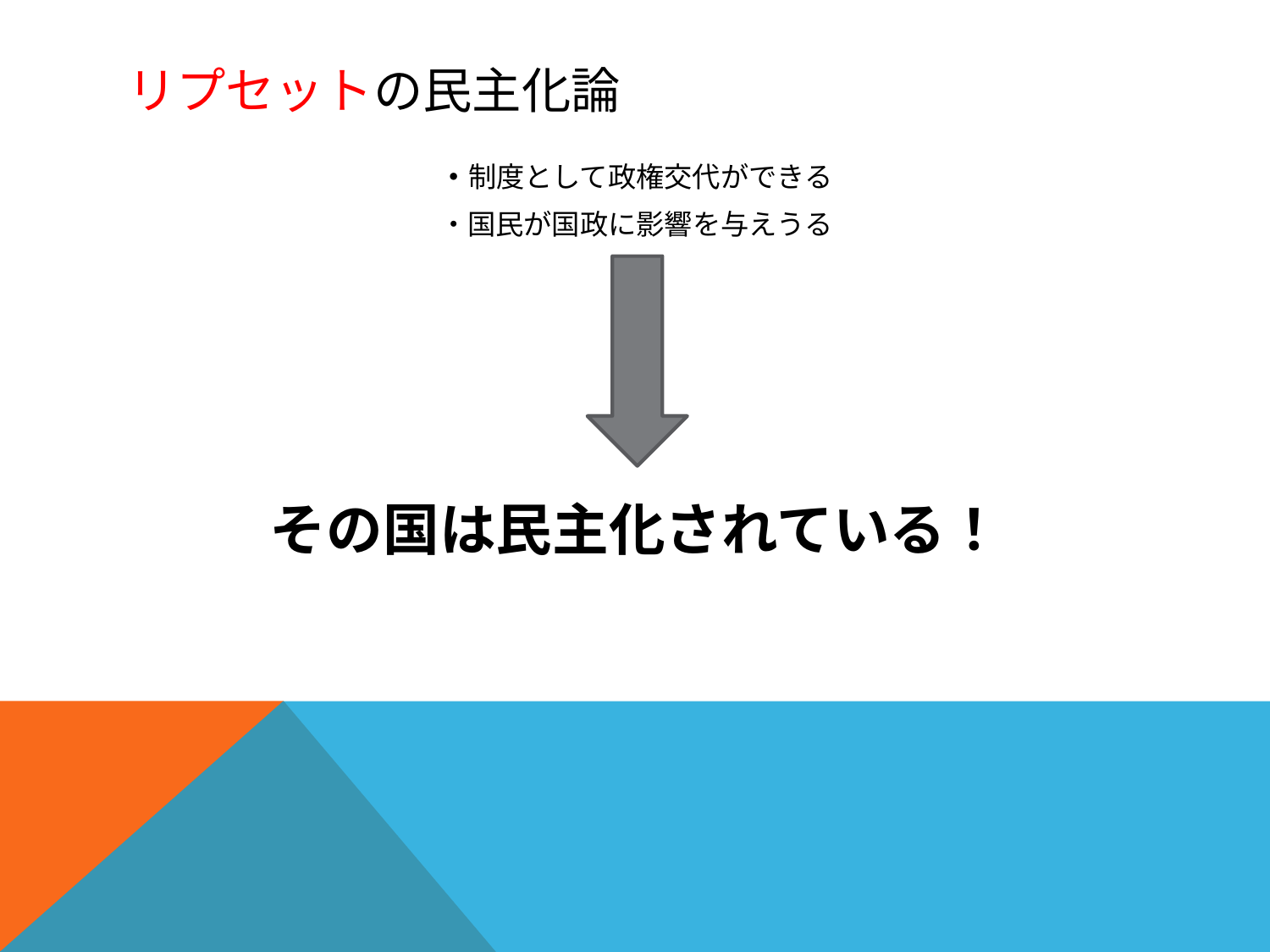

# リプセットの民主化論
・制度として政権交代ができる
・国民が国政に影響を与えうる

その国は民主化されている！